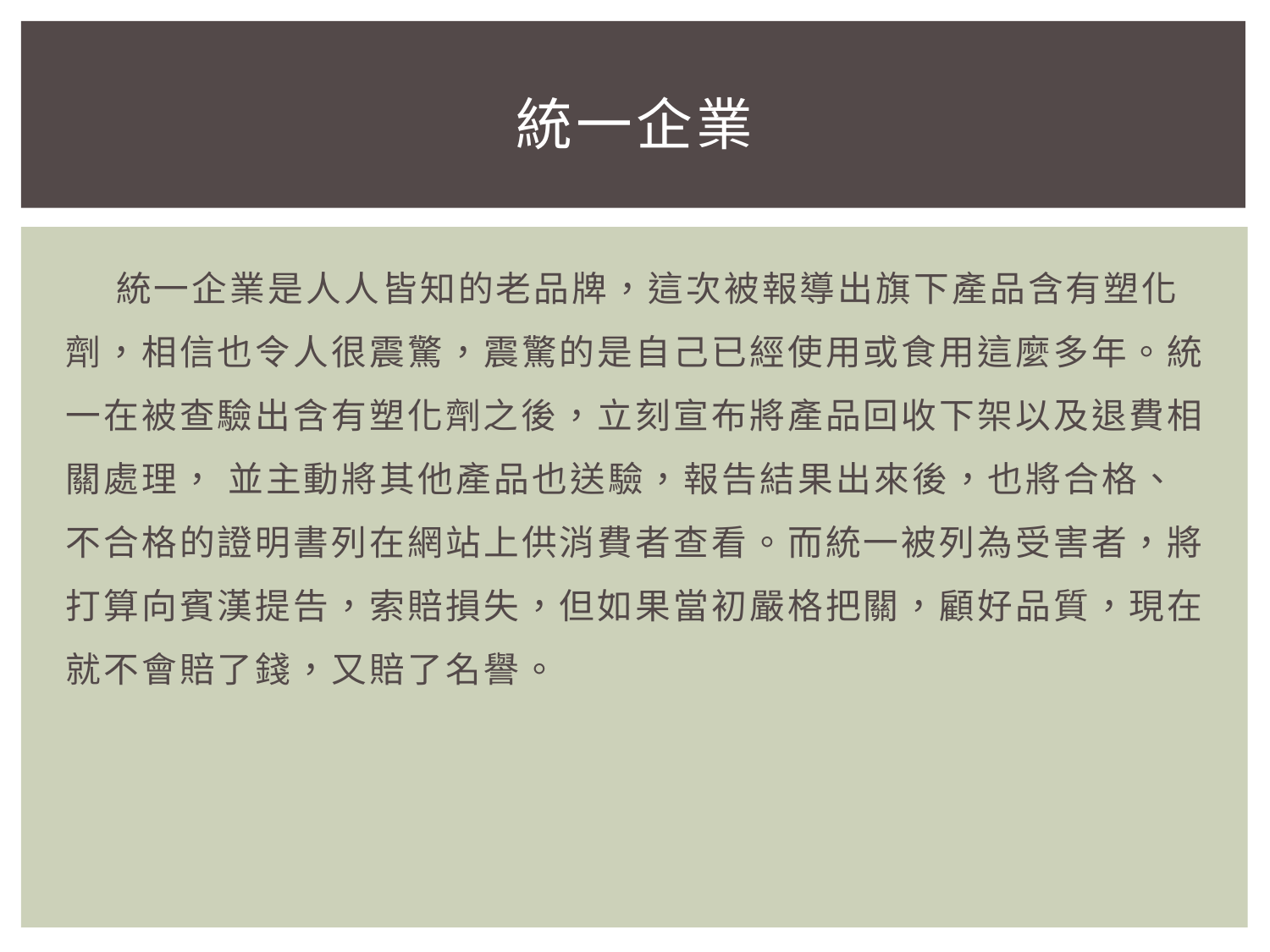

# 統一企業
    統一企業是人人皆知的老品牌，這次被報導出旗下產品含有塑化劑，相信也令人很震驚，震驚的是自己已經使用或食用這麼多年。統一在被查驗出含有塑化劑之後，立刻宣布將產品回收下架以及退費相關處理， 並主動將其他產品也送驗，報告結果出來後，也將合格、不合格的證明書列在網站上供消費者查看。而統一被列為受害者，將打算向賓漢提告，索賠損失，但如果當初嚴格把關，顧好品質，現在就不會賠了錢，又賠了名譽。